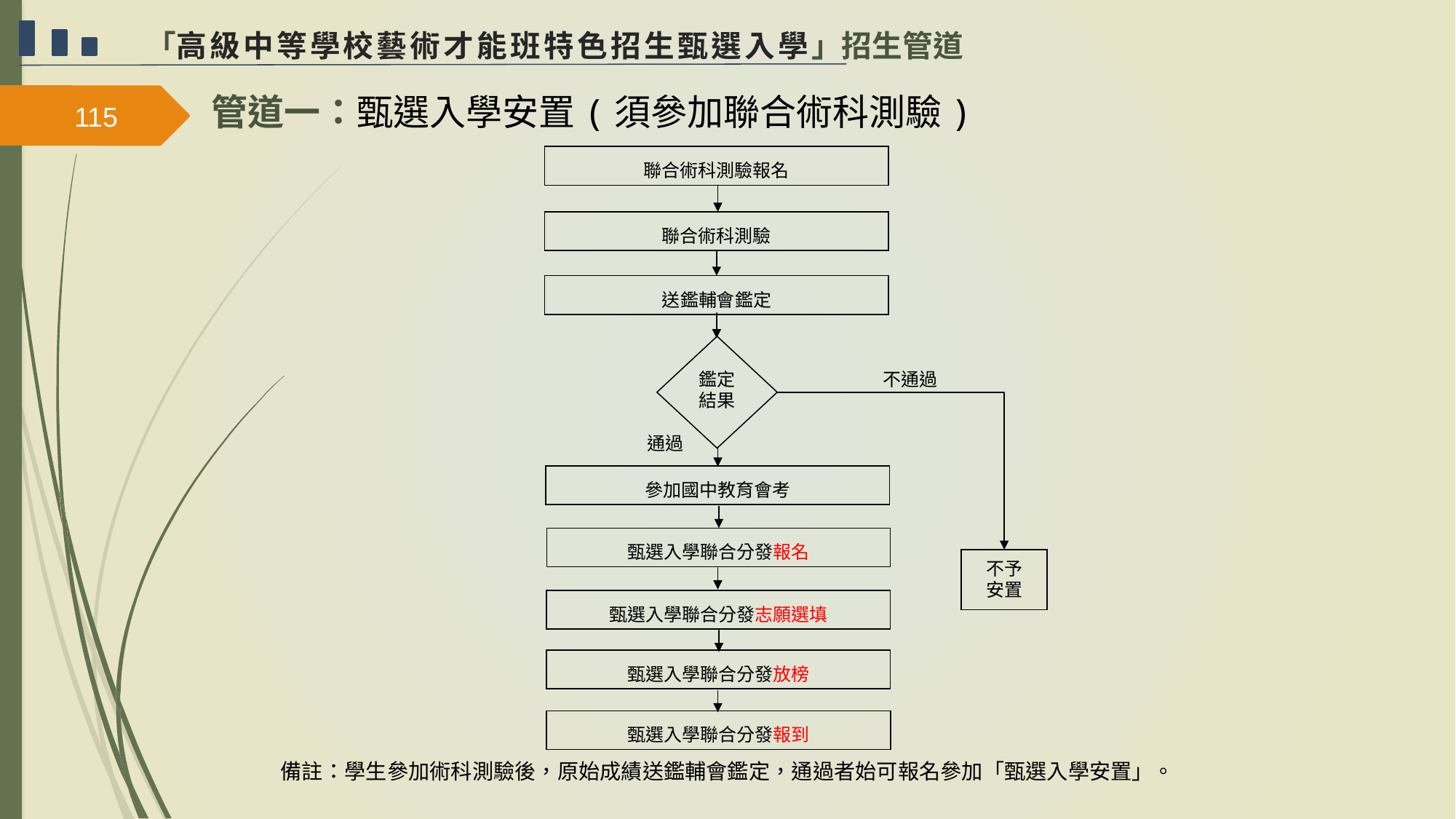

「高級中等學校藝術才能班特色招生甄選入學」招生管道

管道一：甄選入學安置(須參加聯合術科測驗)
115
聯合術科測驗報名
聯合術科測驗
送鑑輔會鑑定
鑑定
結果
不通過

通過

參加國中教育會考
甄選入學聯合分發報名
不予
安置
甄選入學聯合分發志願選填
甄選入學聯合分發放榜
甄選入學聯合分發報到
備註：學生參加術科測驗後，原始成績送鑑輔會鑑定，通過者始可報名參加「甄選入學安置」。